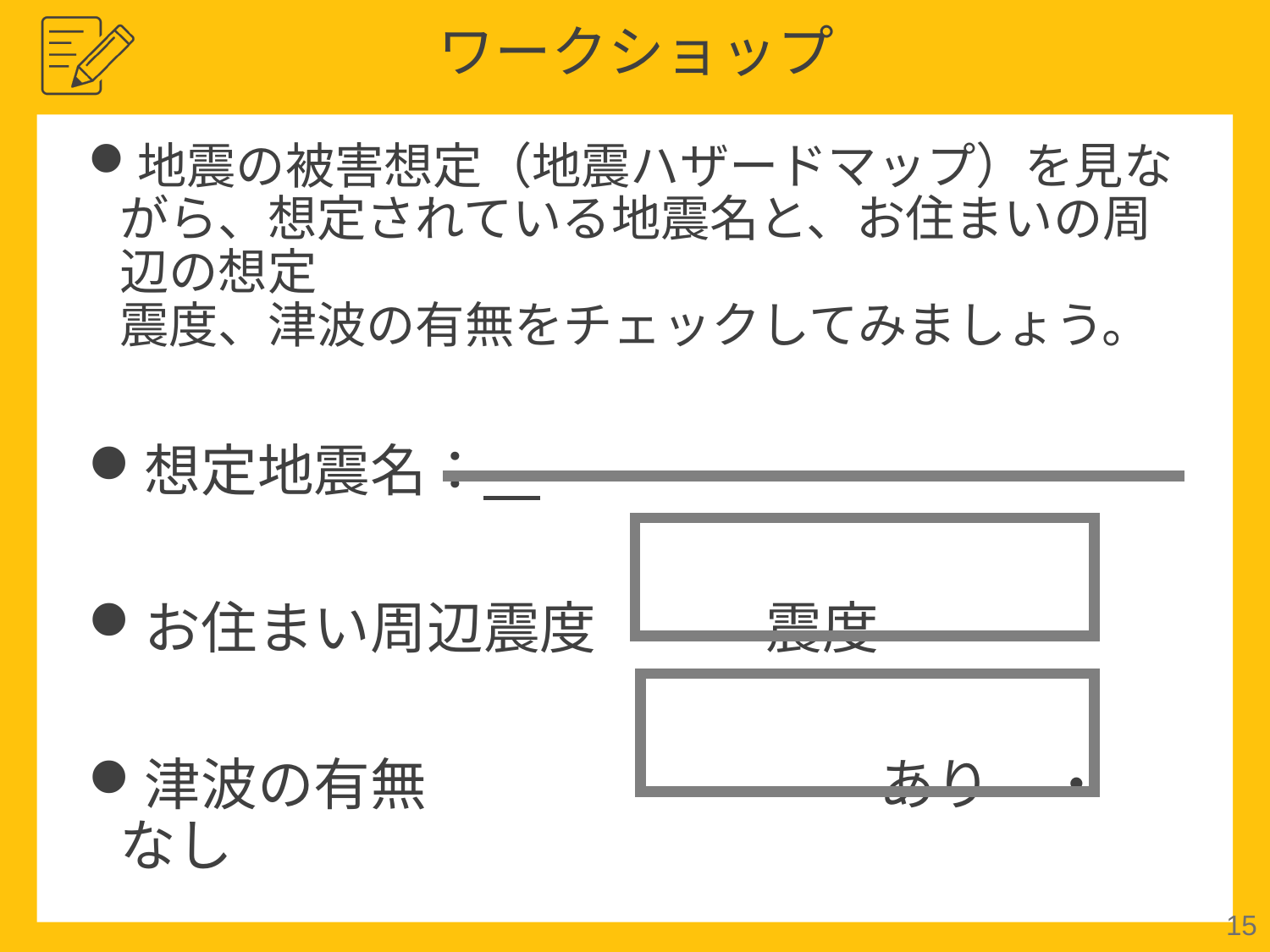

ワークショップ
地震の被害想定（地震ハザードマップ）を見ながら、想定されている地震名と、お住まいの周辺の想定
震度、津波の有無をチェックしてみましょう。

想定地震名：

お住まい周辺震度　　　震度

津波の有無　　　　　　　　あり　・　なし
被害想定や
ハザードマップを見ながら、自宅周辺で懸念される地震・津波を書き出すワークを実施

15